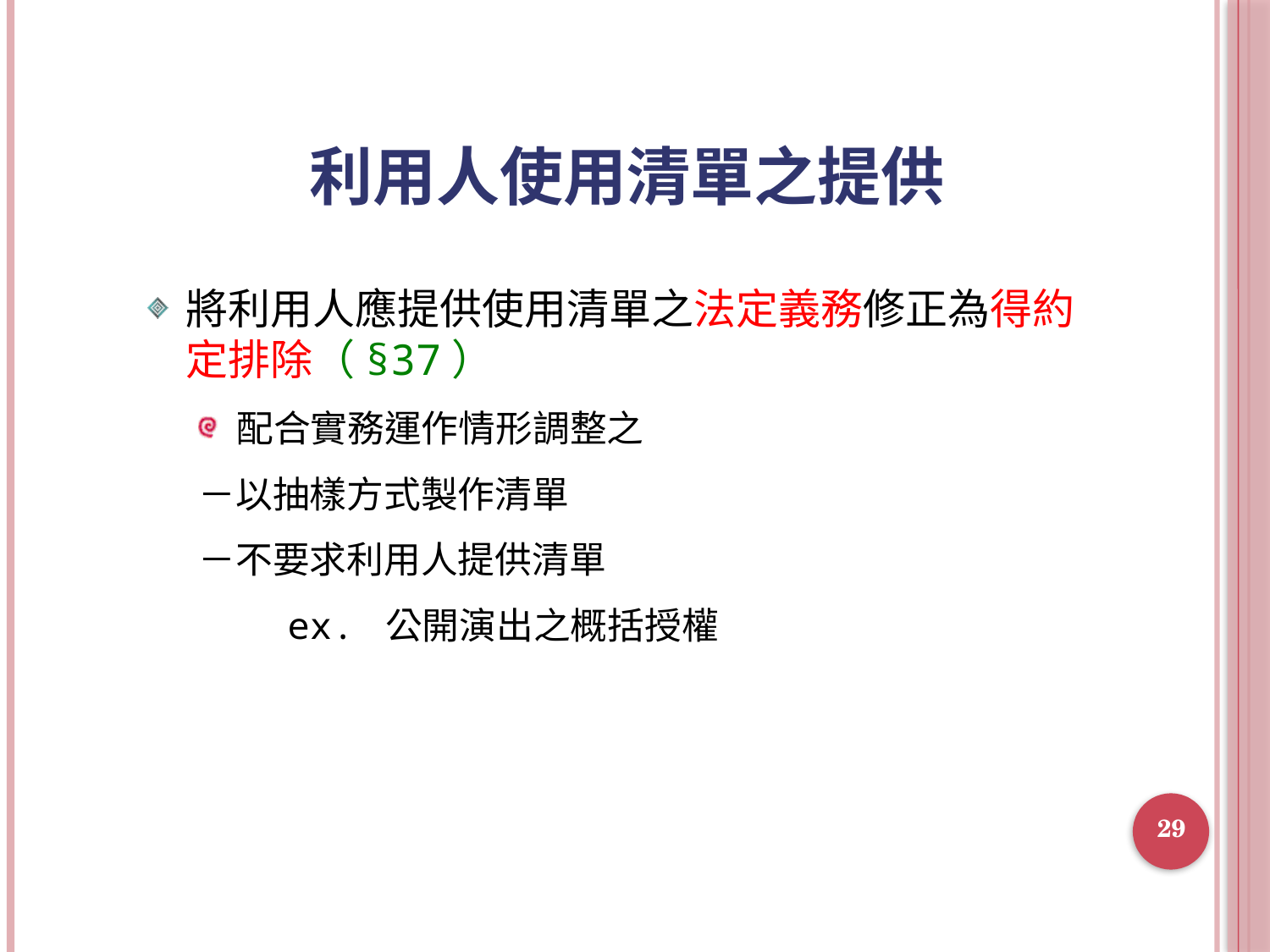

# 利用人使用清單之提供
將利用人應提供使用清單之法定義務修正為得約定排除（§37）
配合實務運作情形調整之
－以抽樣方式製作清單
－不要求利用人提供清單
    ex. 公開演出之概括授權
29